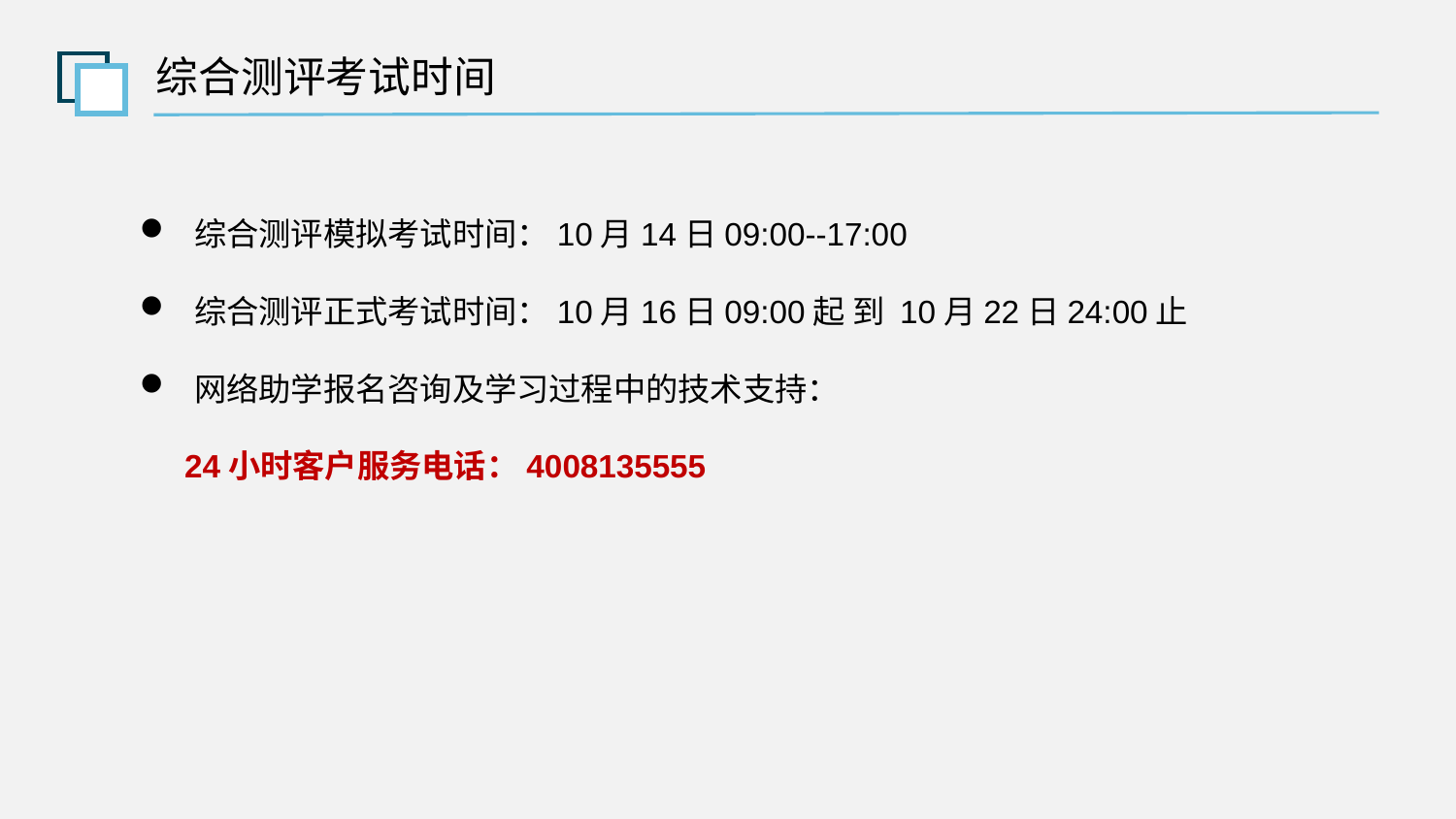

综合测评考试时间

综合测评模拟考试时间：10月14日09:00--17:00
综合测评正式考试时间：10月16日09:00起 到 10月22日24:00止
网络助学报名咨询及学习过程中的技术支持：
     24小时客户服务电话：4008135555